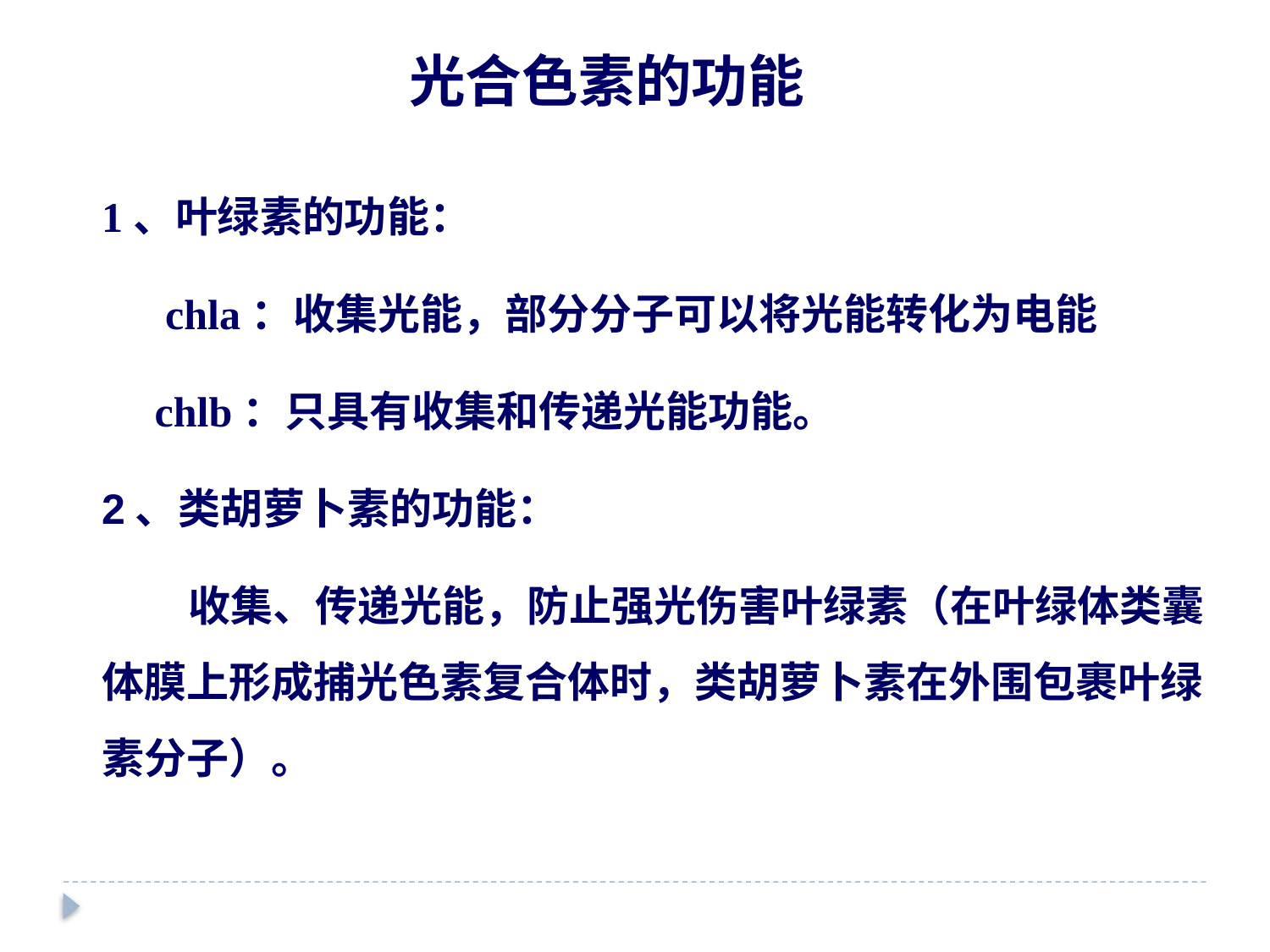

光合色素的功能
1、叶绿素的功能：
      chla：收集光能，部分分子可以将光能转化为电能
     chlb：只具有收集和传递光能功能。
2、类胡萝卜素的功能：
        收集、传递光能，防止强光伤害叶绿素（在叶绿体类囊体膜上形成捕光色素复合体时，类胡萝卜素在外围包裹叶绿素分子）。